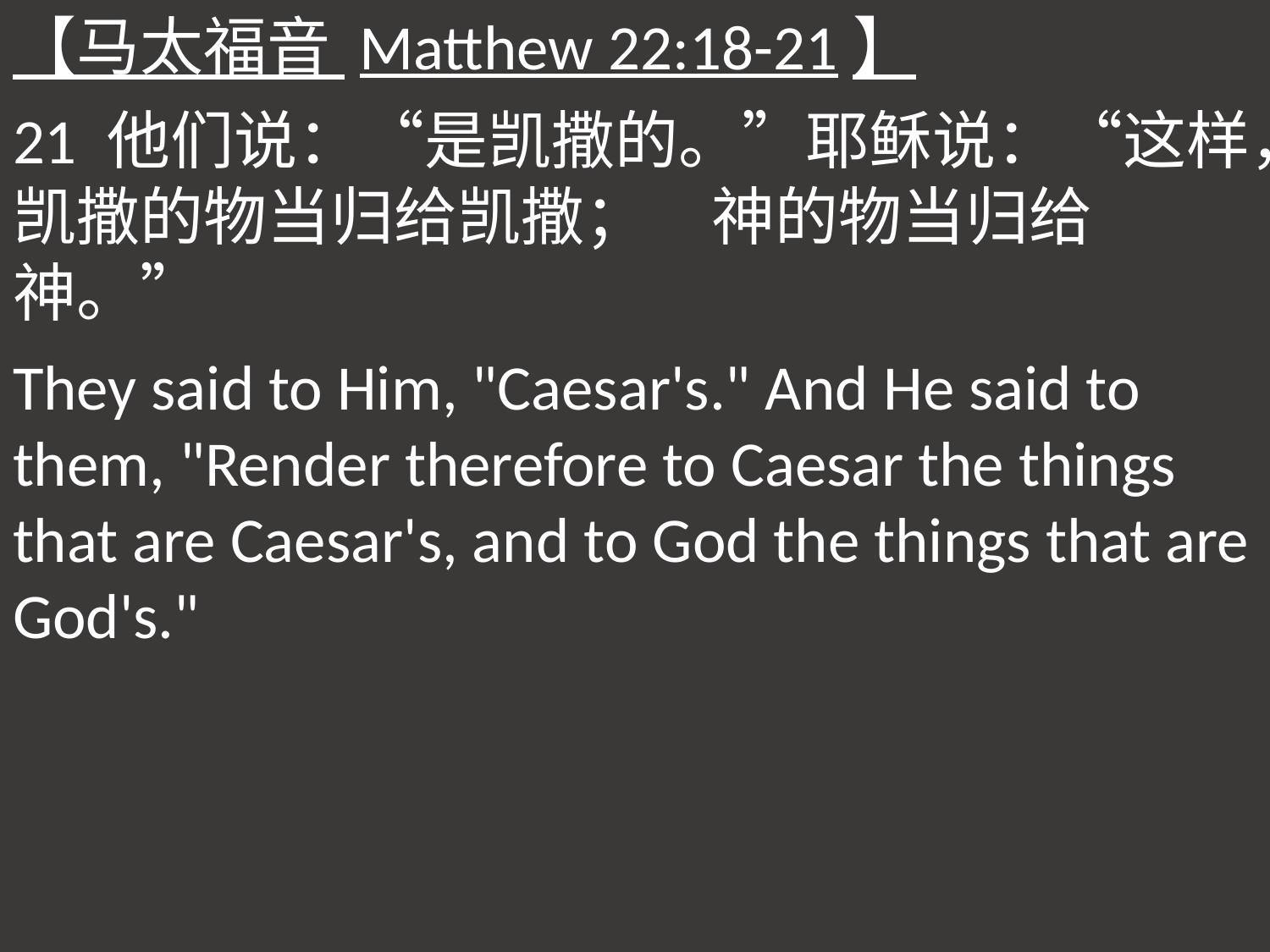

【马太福音 Matthew 22:18-21】
21 他们说：“是凯撒的。”耶稣说：“这样，凯撒的物当归给凯撒；　神的物当归给　神。”
They said to Him, "Caesar's." And He said to them, "Render therefore to Caesar the things that are Caesar's, and to God the things that are God's."